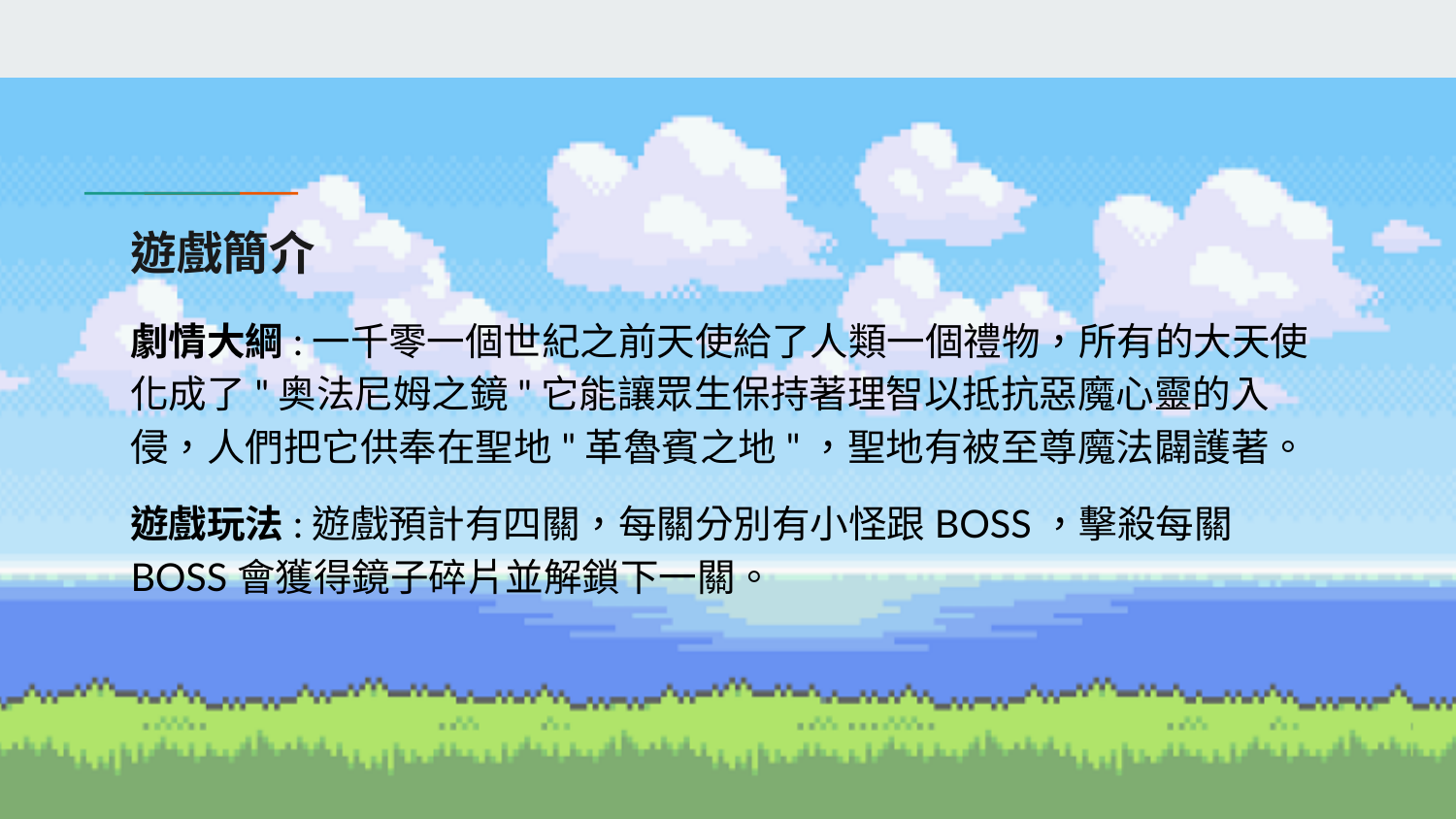

# 遊戲簡介
劇情大綱:一千零一個世紀之前天使給了人類一個禮物，所有的大天使化成了"奥法尼姆之鏡"它能讓眾生保持著理智以抵抗惡魔心靈的入侵，人們把它供奉在聖地"革魯賓之地"，聖地有被至尊魔法闢護著。
遊戲玩法:遊戲預計有四關，每關分別有小怪跟BOSS，擊殺每關BOSS會獲得鏡子碎片並解鎖下一關。